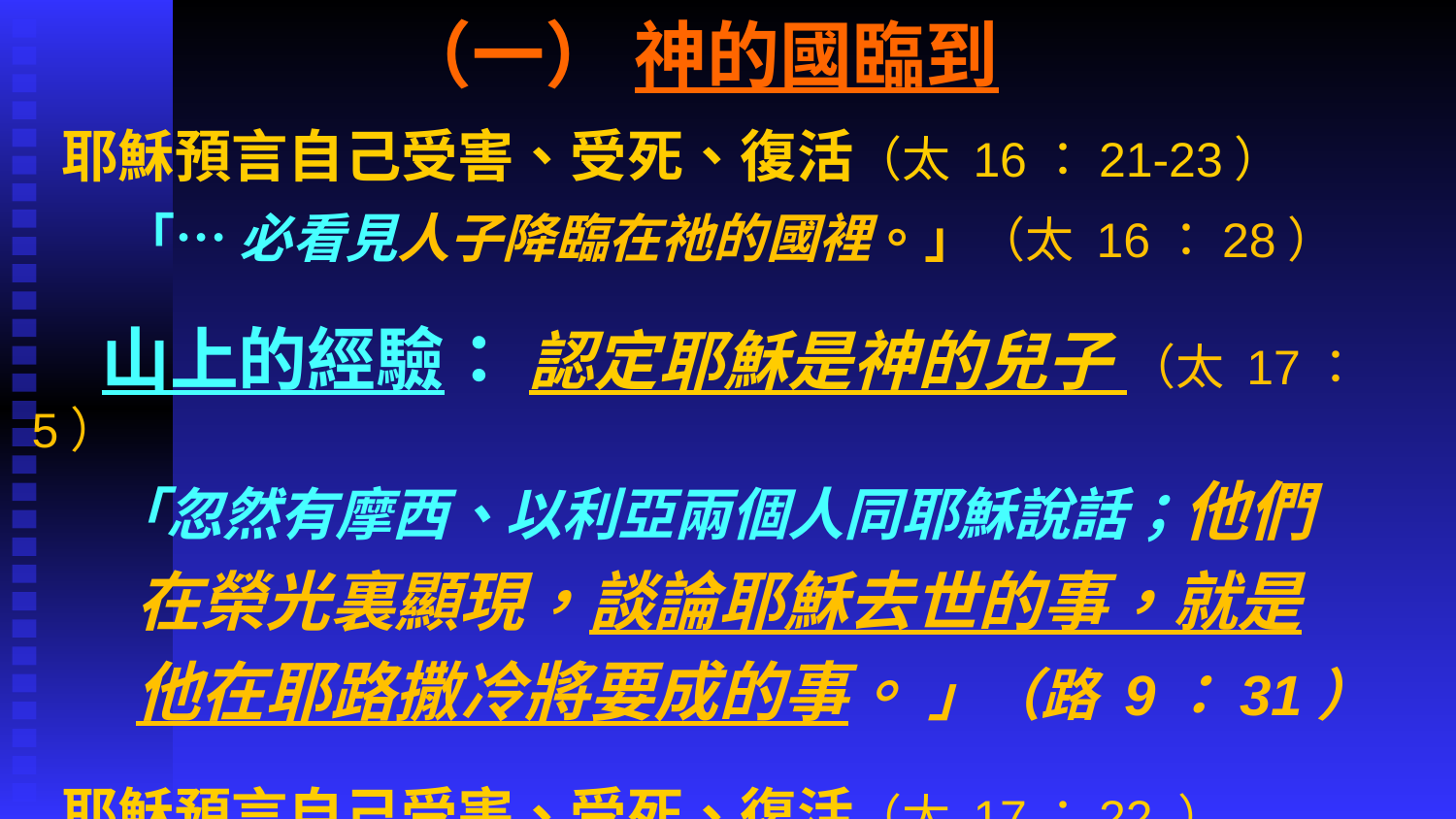

# （一） 神的國臨到
 耶穌預言自己受害、受死、復活（太 16：21-23）
      「… 必看見人子降臨在祂的國裡。」（太 16：28）

    山上的經驗： 認定耶穌是神的兒子 （太 17：5）
     「忽然有摩西、以利亞兩個人同耶穌說話；他們
      在榮光裏顯現，談論耶穌去世的事，就是
      他在耶路撒冷將要成的事。 」（路 9：31）

 耶穌預言自己受害、受死、復活（太 17：22 ）